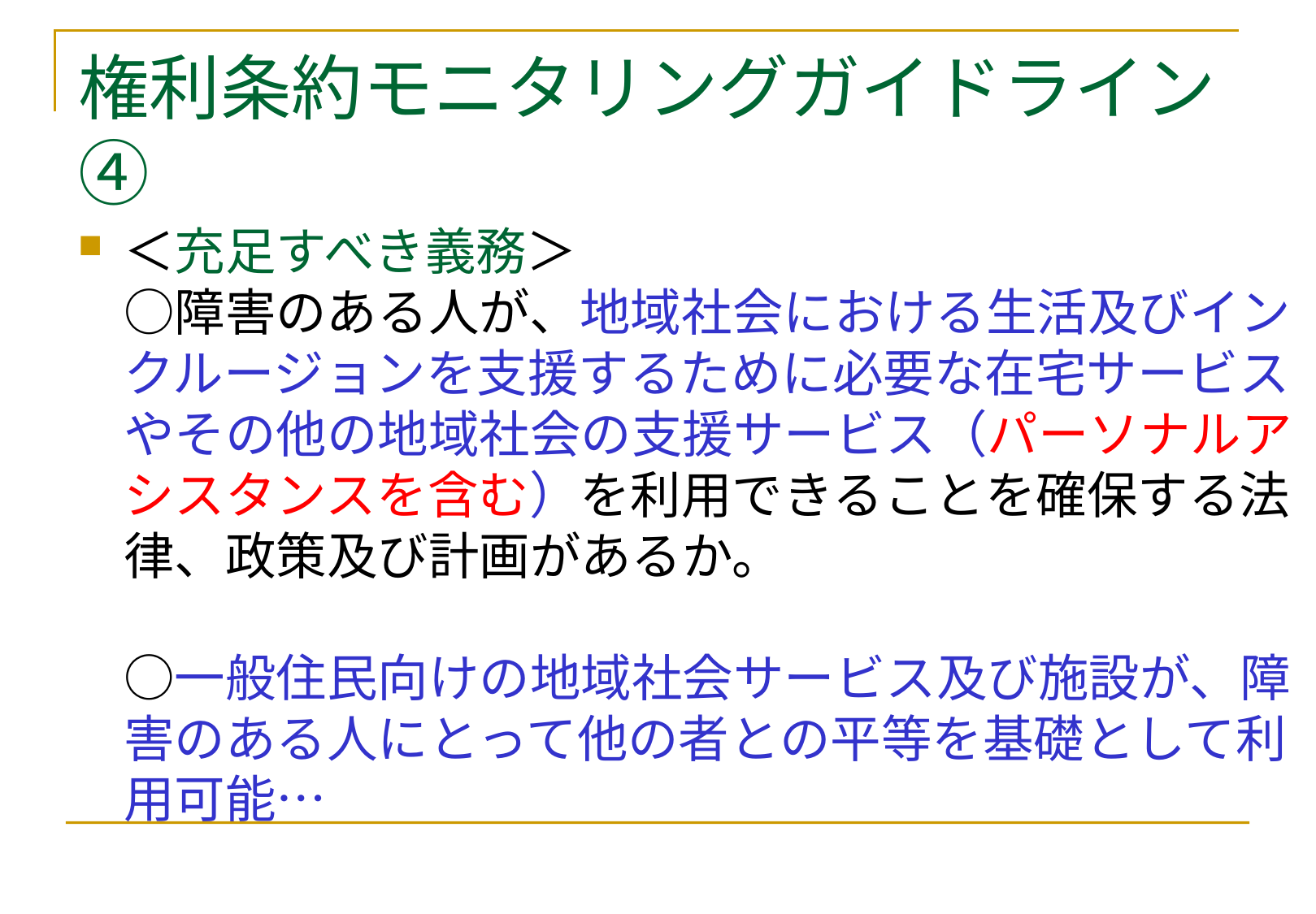

# 権利条約モニタリングガイドライン④
＜充足すべき義務＞
○障害のある人が、地域社会における生活及びインクルージョンを支援するために必要な在宅サービスやその他の地域社会の支援サービス（パーソナルアシスタンスを含む）を利用できることを確保する法律、政策及び計画があるか。
○一般住民向けの地域社会サービス及び施設が、障害のある人にとって他の者との平等を基礎として利用可能…